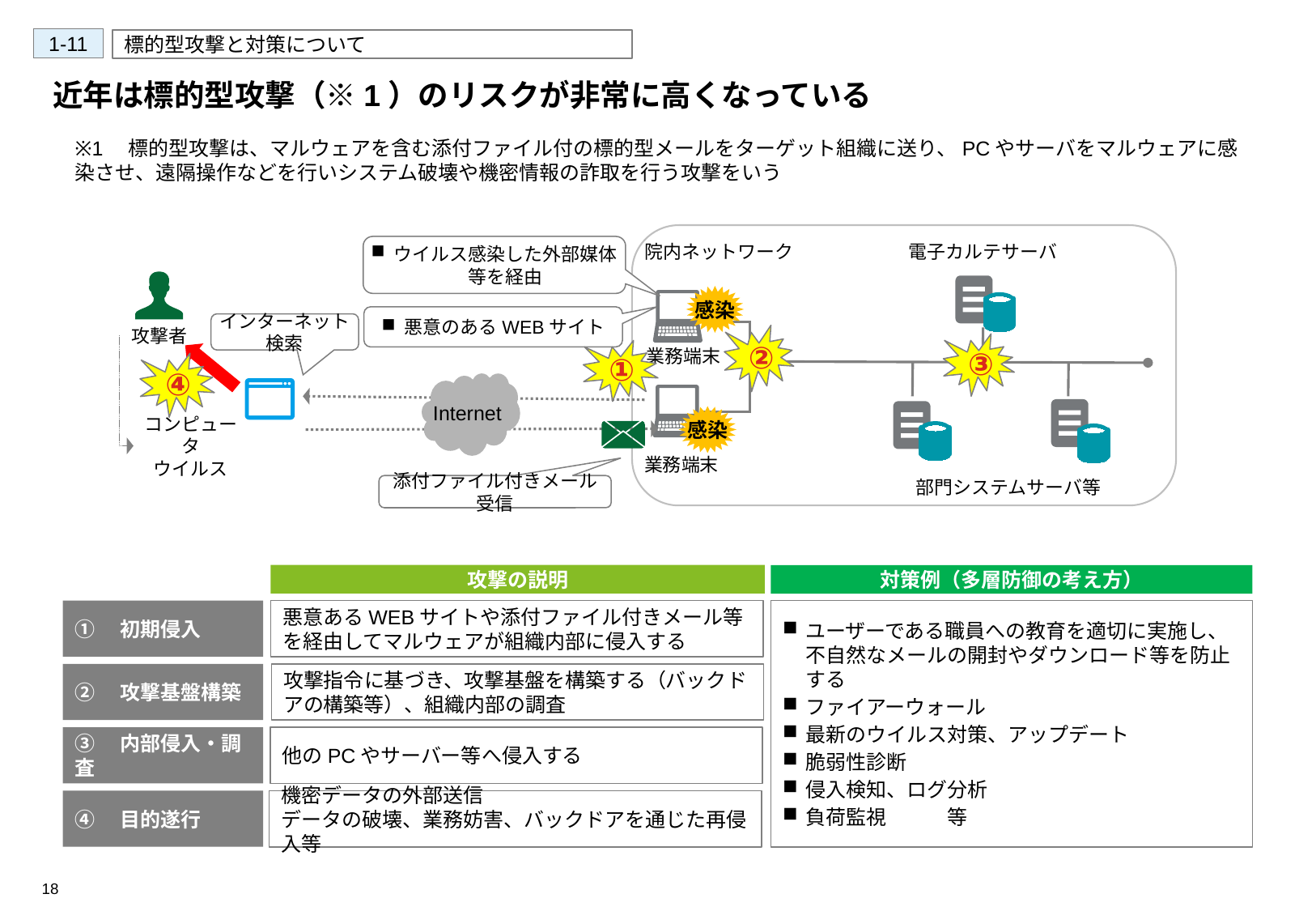

1-11
標的型攻撃と対策について
近年は標的型攻撃（※1）のリスクが非常に高くなっている
※1　標的型攻撃は、マルウェアを含む添付ファイル付の標的型メールをターゲット組織に送り、PCやサーバをマルウェアに感染させ、遠隔操作などを行いシステム破壊や機密情報の詐取を行う攻撃をいう

院内ネットワーク
電子カルテサーバ
ウイルス感染した外部媒体等を経由

感染

悪意のあるWEBサイト
攻撃者
インターネット検索

②
業務端末
③
①

④
Internet

感染
コンピュータ
ウイルス

業務端末
部門システムサーバ等
添付ファイル付きメール受信
攻撃の説明
対策例（多層防御の考え方）
ユーザーである職員への教育を適切に実施し、不自然なメールの開封やダウンロード等を防止する
ファイアーウォール
最新のウイルス対策、アップデート
脆弱性診断
侵入検知、ログ分析
負荷監視　　　等
悪意あるWEBサイトや添付ファイル付きメール等を経由してマルウェアが組織内部に侵入する
①　初期侵入
②　攻撃基盤構築
攻撃指令に基づき、攻撃基盤を構築する（バックドアの構築等）、組織内部の調査
③　内部侵入・調査
他のPCやサーバー等へ侵入する
④　目的遂行
機密データの外部送信
データの破壊、業務妨害、バックドアを通じた再侵入等
18